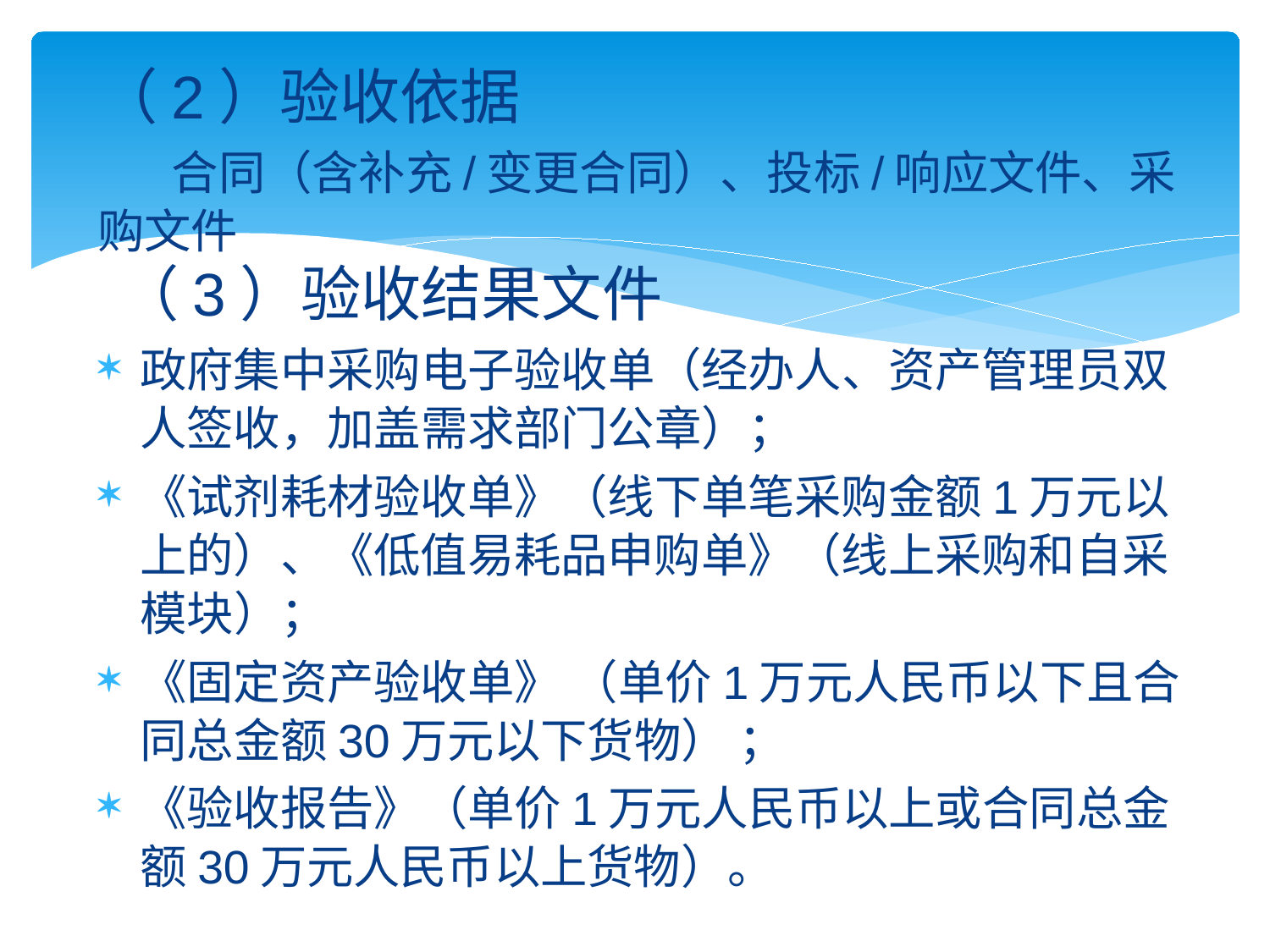

（2）验收依据
      合同（含补充/变更合同）、投标/响应文件、采购文件
 （3）验收结果文件
政府集中采购电子验收单（经办人、资产管理员双人签收，加盖需求部门公章）；
《试剂耗材验收单》（线下单笔采购金额1万元以上的）、《低值易耗品申购单》（线上采购和自采模块）；
《固定资产验收单》 （单价1万元人民币以下且合同总金额30万元以下货物） ；
《验收报告》（单价1万元人民币以上或合同总金额30万元人民币以上货物）。